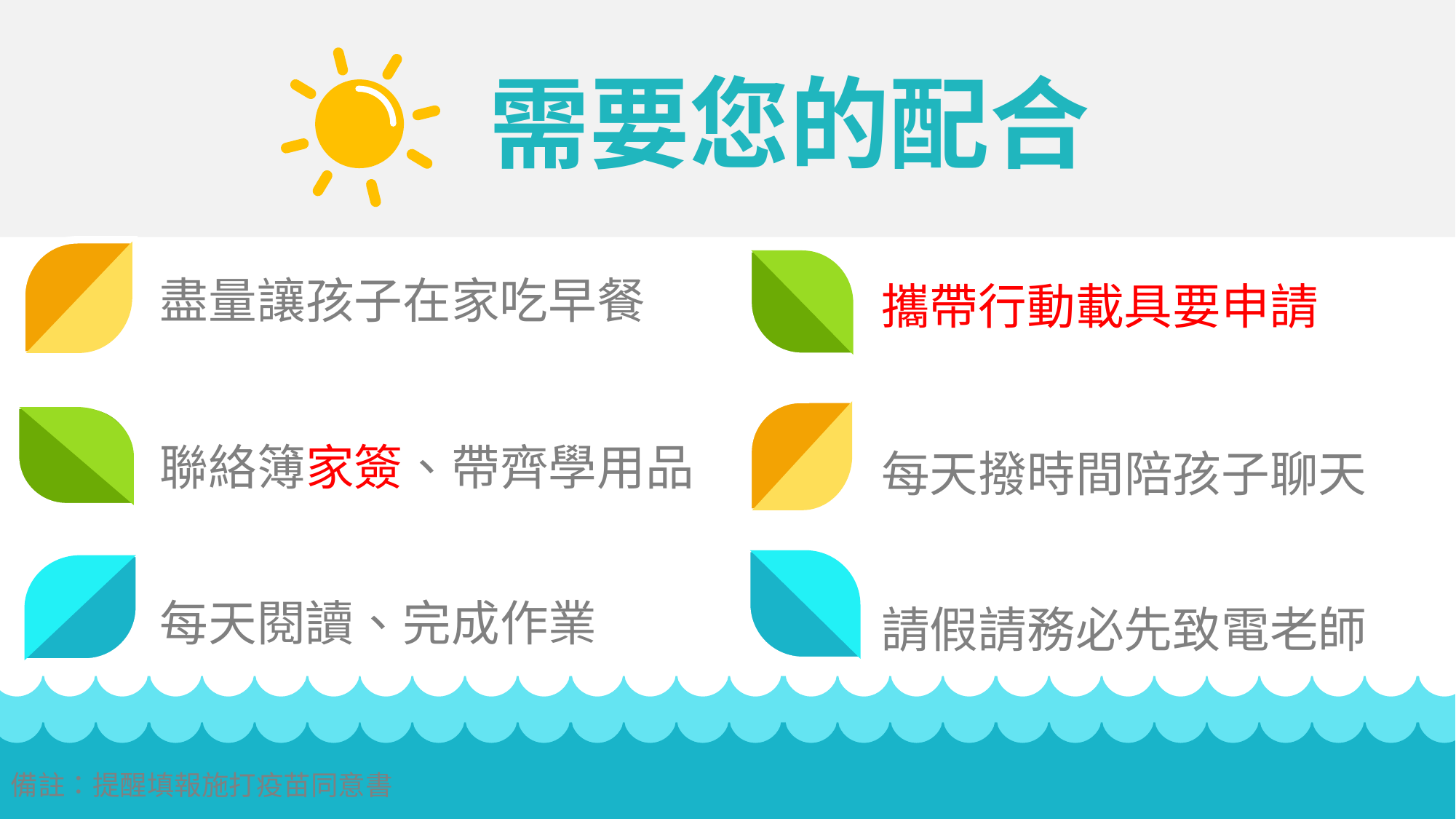

需要您的配合
盡量讓孩子在家吃早餐

攜帶行動載具要申請

聯絡簿家簽、帶齊學用品

每天撥時間陪孩子聊天

每天閱讀、完成作業
請假請務必先致電老師

備註：提醒填報施打疫苗同意書